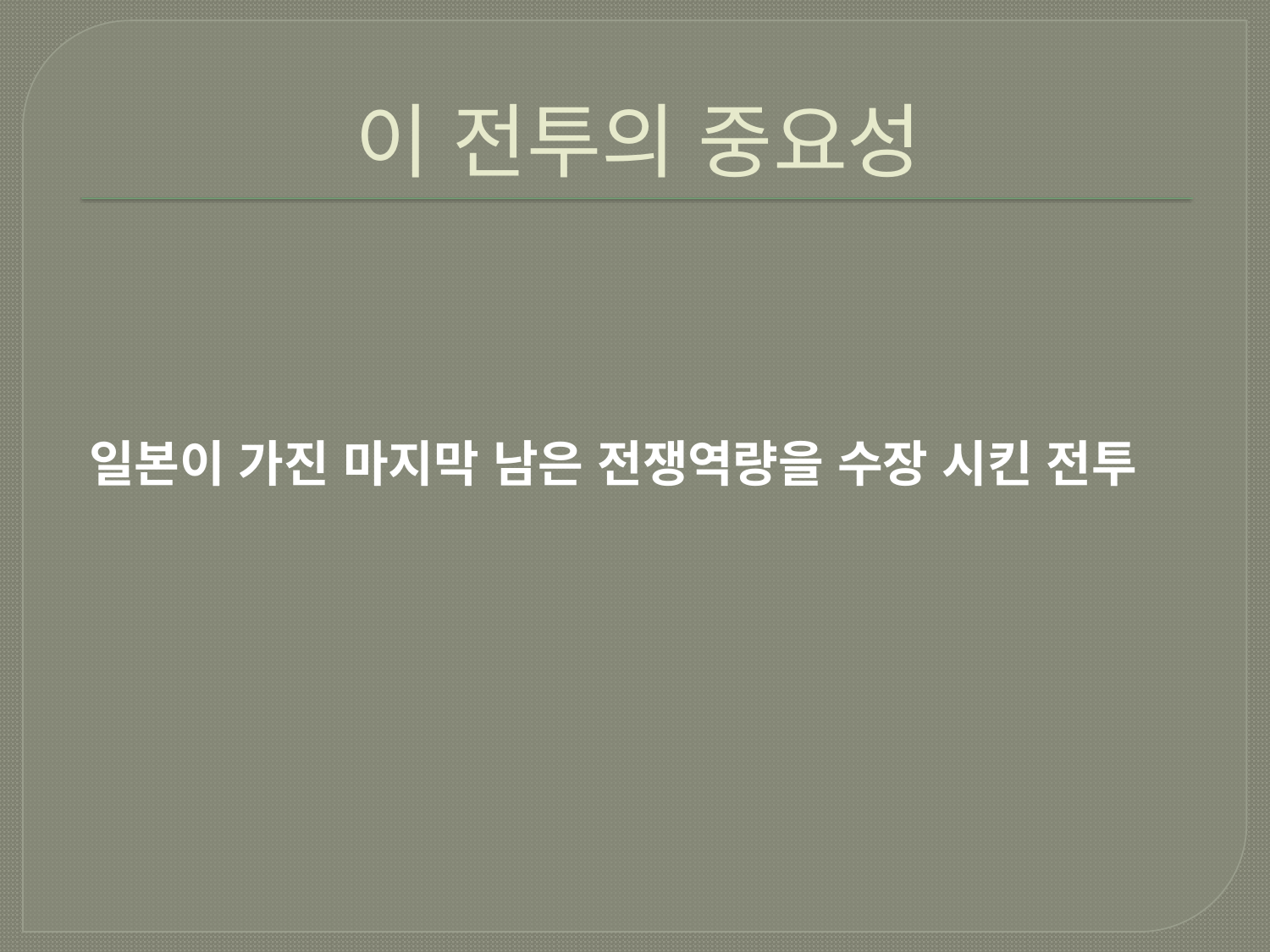

# 이 전투의 중요성
일본이 가진 마지막 남은 전쟁역량을 수장 시킨 전투